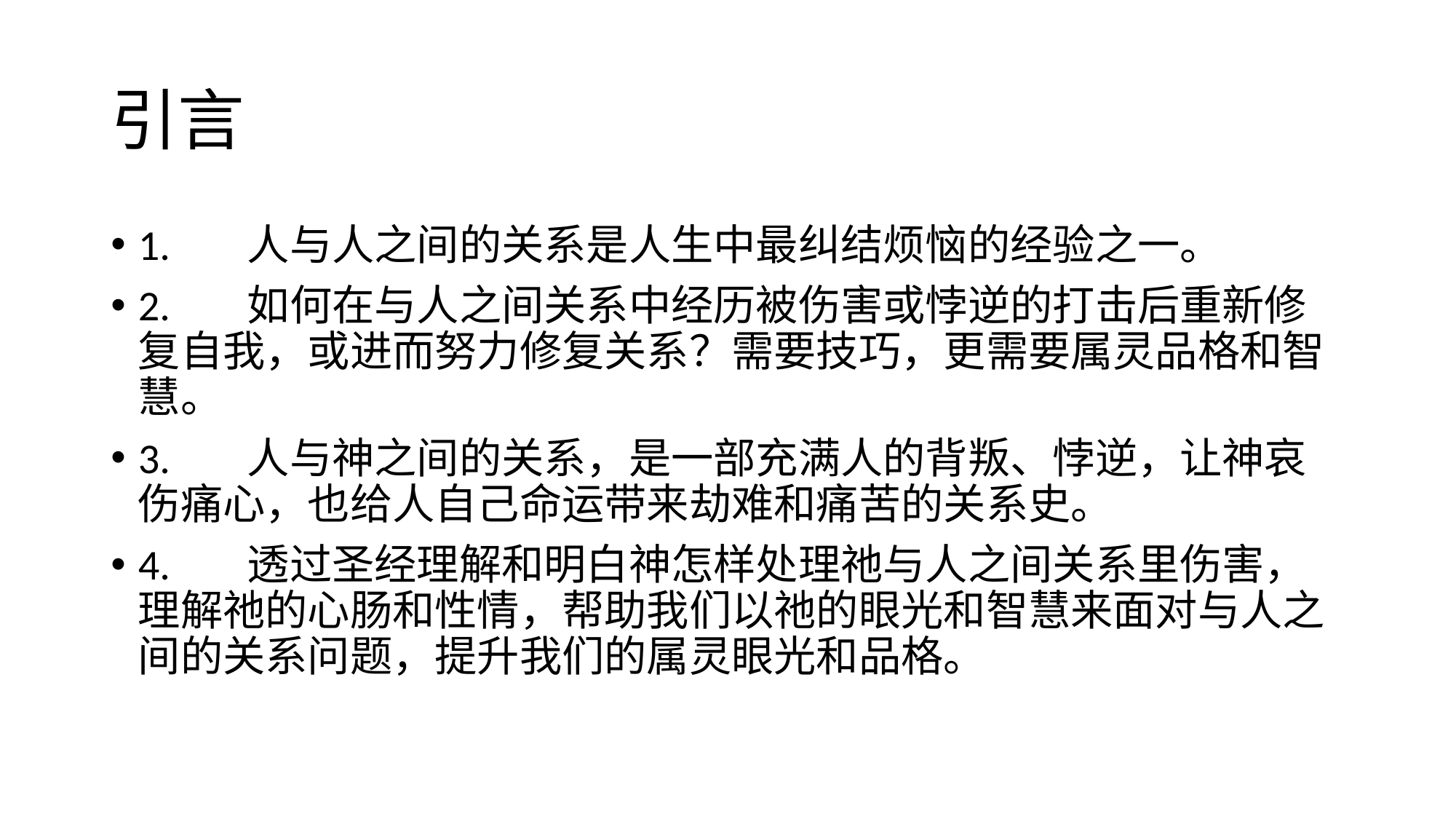

# 引言
1.	人与人之间的关系是人生中最纠结烦恼的经验之一。
2.	如何在与人之间关系中经历被伤害或悖逆的打击后重新修复自我，或进而努力修复关系？需要技巧，更需要属灵品格和智慧。
3.	人与神之间的关系，是一部充满人的背叛、悖逆，让神哀伤痛心，也给人自己命运带来劫难和痛苦的关系史。
4.	透过圣经理解和明白神怎样处理祂与人之间关系里伤害，理解祂的心肠和性情，帮助我们以祂的眼光和智慧来面对与人之间的关系问题，提升我们的属灵眼光和品格。